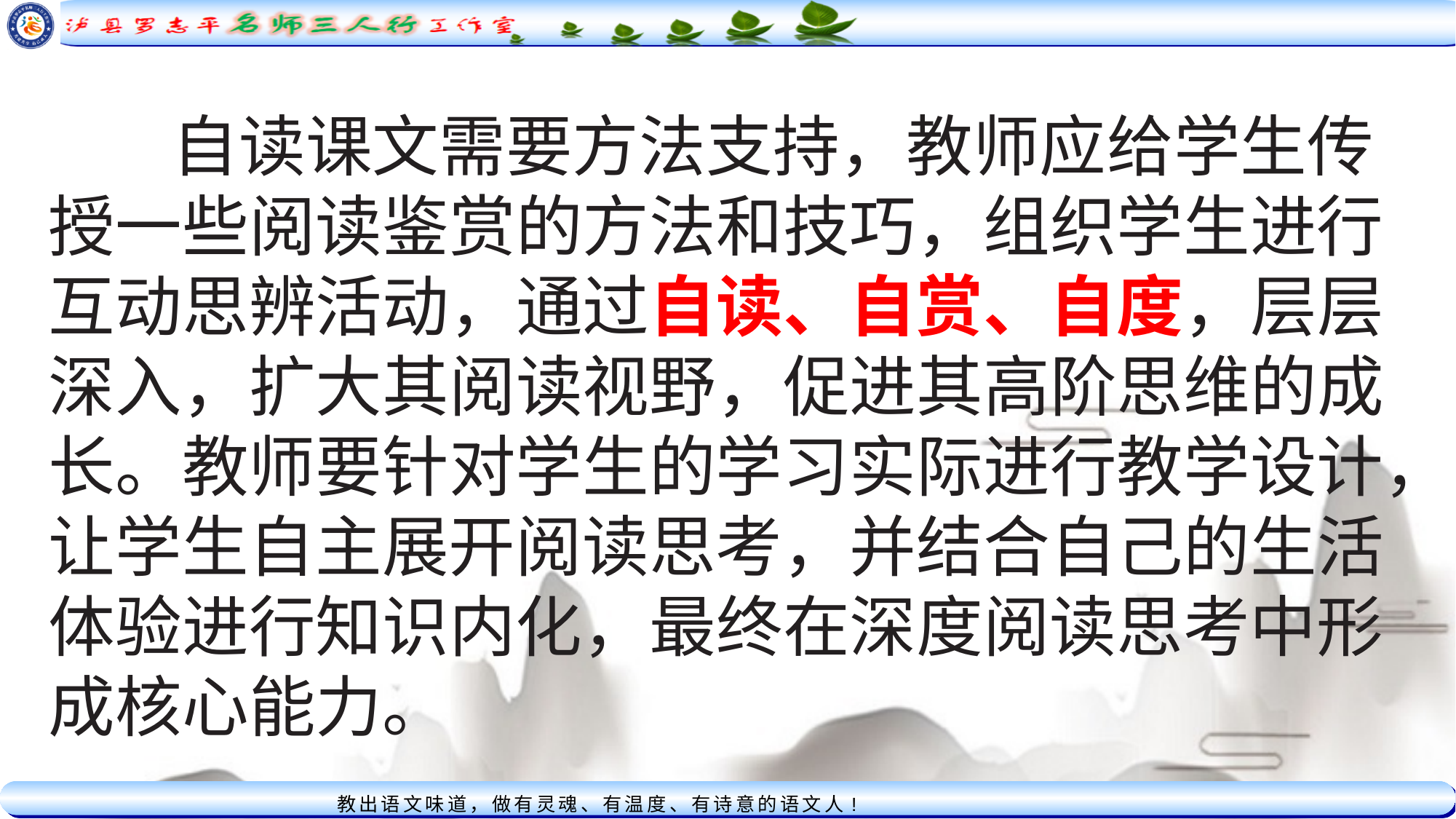

自读课文需要方法支持，教师应给学生传授一些阅读鉴赏的方法和技巧，组织学生进行互动思辨活动，通过自读、自赏、自度，层层深入，扩大其阅读视野，促进其高阶思维的成长。教师要针对学生的学习实际进行教学设计，让学生自主展开阅读思考，并结合自己的生活体验进行知识内化，最终在深度阅读思考中形成核心能力。